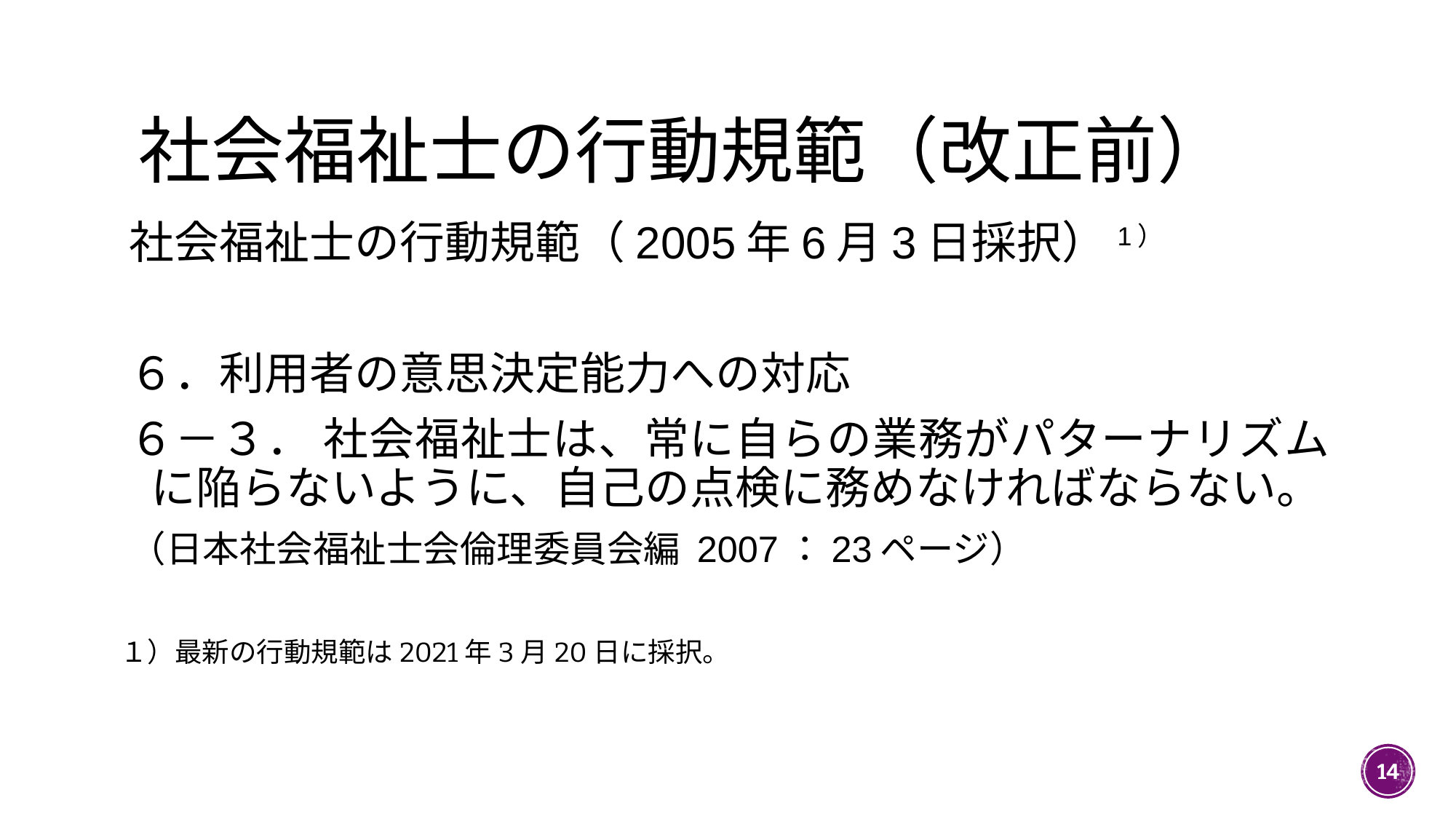

# 社会福祉士の行動規範（改正前）
社会福祉士の行動規範（2005年6月3日採択）1）

６．利用者の意思決定能力への対応
６－３． 社会福祉士は、常に自らの業務がパターナリズムに陥らないように、自己の点検に務めなければならない。
（日本社会福祉士会倫理委員会編 2007：23ページ）

１）最新の行動規範は2021年3月20日に採択。
14